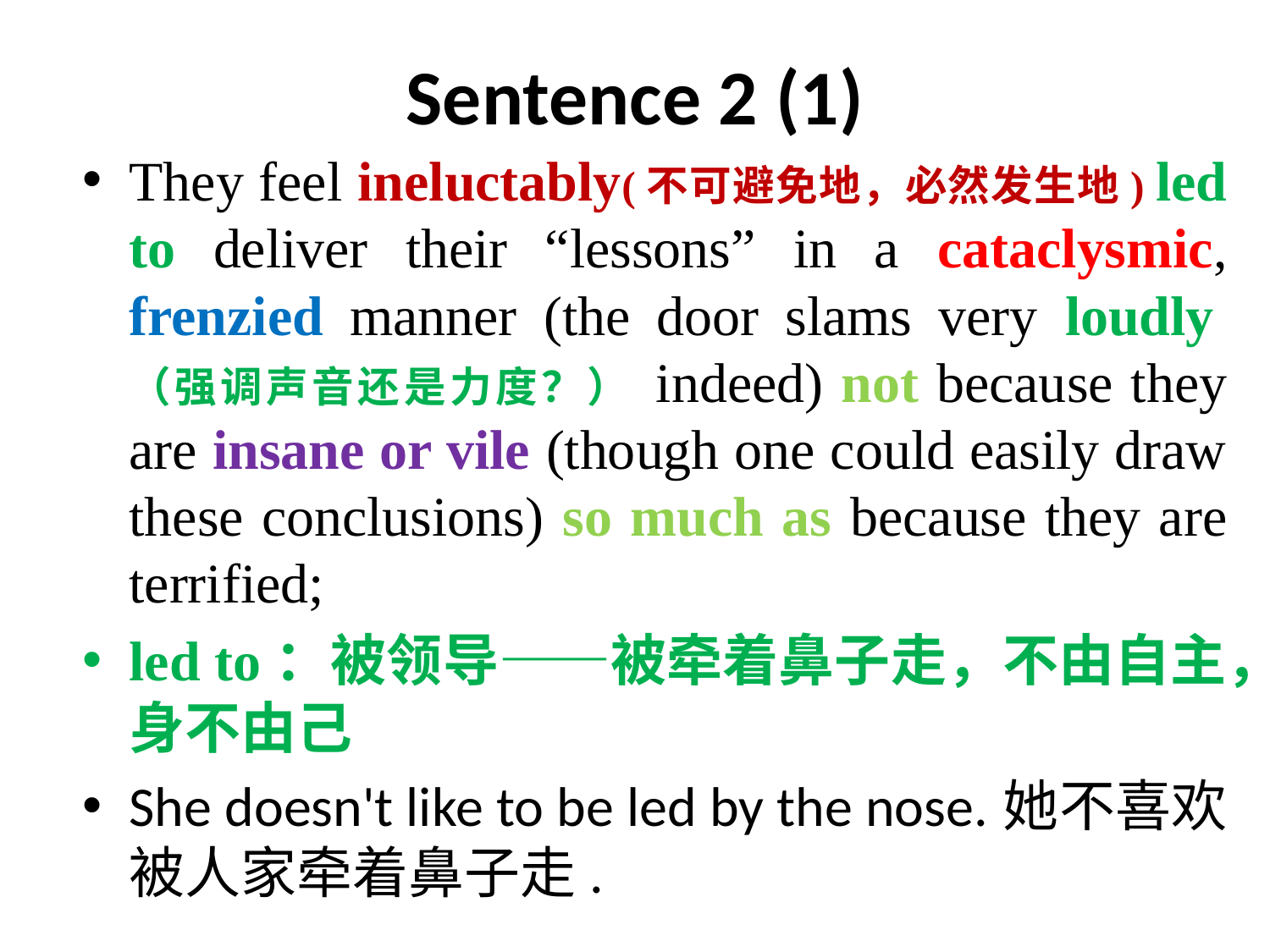

# Sentence 2 (1)
They feel ineluctably(不可避免地，必然发生地) led to deliver their “lessons” in a cataclysmic, frenzied manner (the door slams very loudly（强调声音还是力度？） indeed) not because they are insane or vile (though one could easily draw these conclusions) so much as because they are terrified;
led to：被领导——被牵着鼻子走，不由自主，身不由己
She doesn't like to be led by the nose.她不喜欢被人家牵着鼻子走.